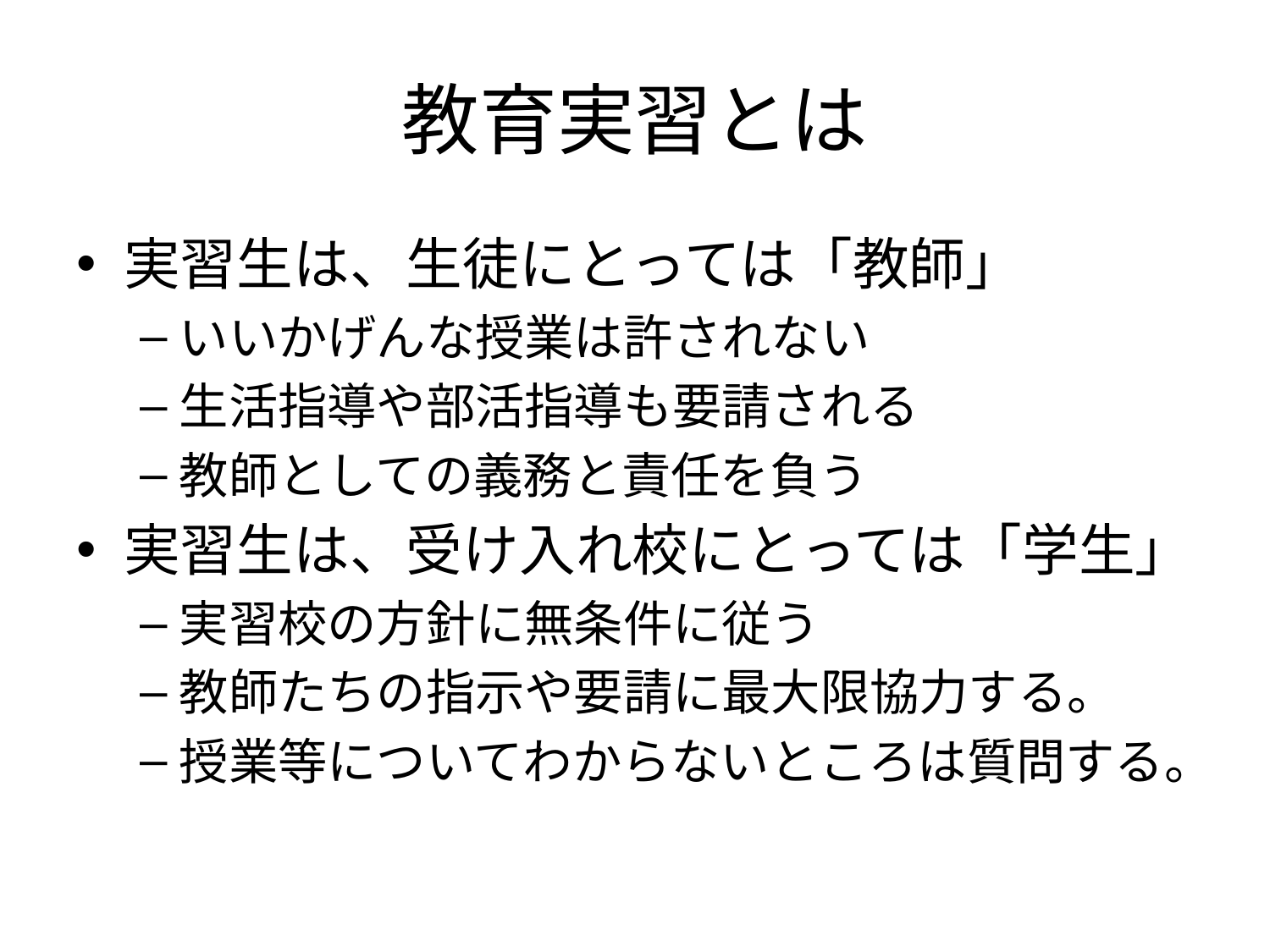

# 教育実習とは
実習生は、生徒にとっては「教師」
いいかげんな授業は許されない
生活指導や部活指導も要請される
教師としての義務と責任を負う
実習生は、受け入れ校にとっては「学生」
実習校の方針に無条件に従う
教師たちの指示や要請に最大限協力する。
授業等についてわからないところは質問する。